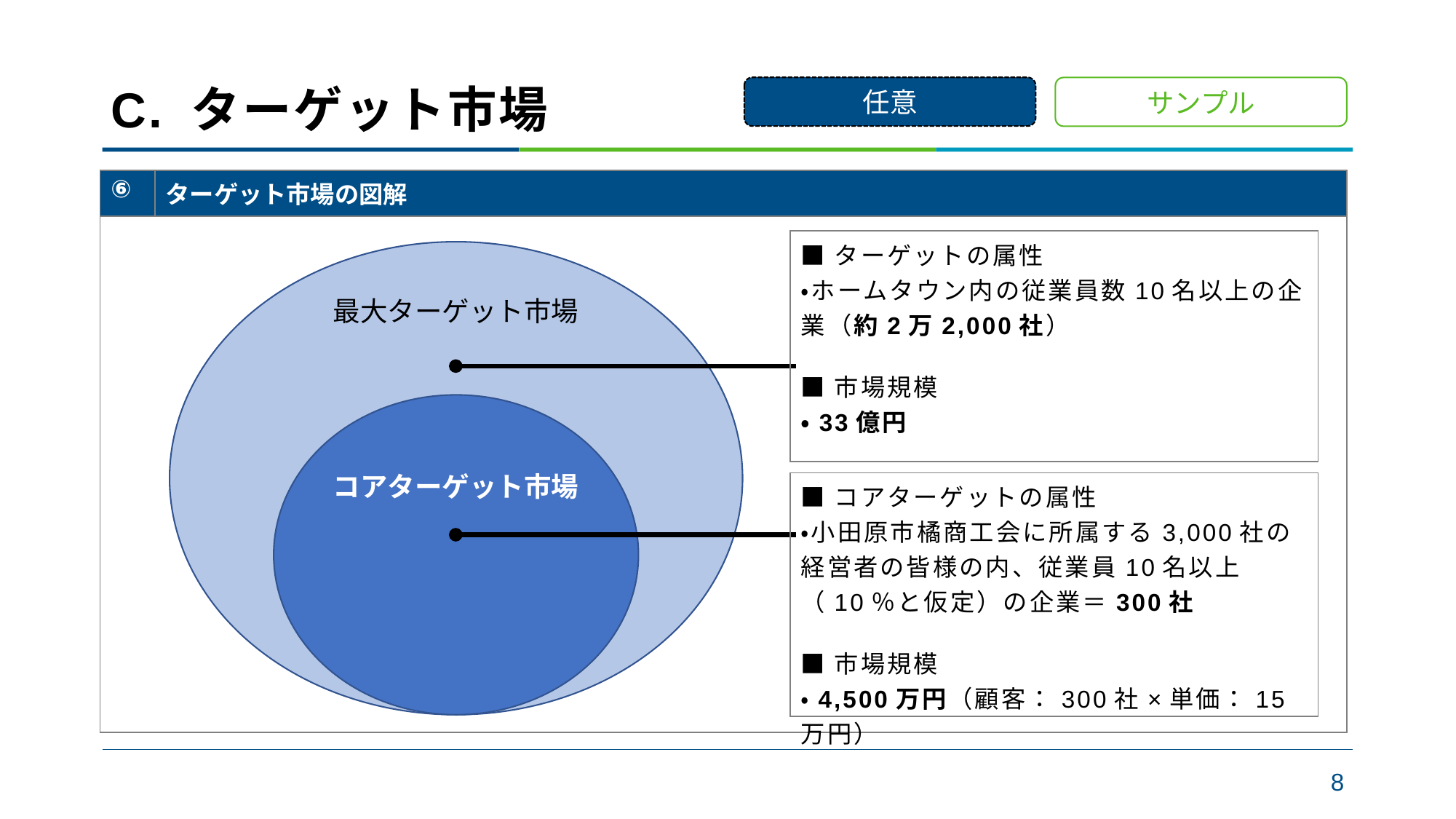

# C. ターゲット市場
任意
サンプル
| ⑥ | ターゲット市場の図解 |
| --- | --- |
|  |  |
| ■ターゲットの属性 ・ホームタウン内の従業員数10名以上の企業（約2万2,000社） ■市場規模 ・33億円 |
| --- |

最大ターゲット市場

コアターゲット市場
| ■コアターゲットの属性 ・小田原市橘商工会に所属する3,000社の経営者の皆様の内、従業員10名以上（10％と仮定）の企業＝300社 ■市場規模 ・4,500万円（顧客：300社×単価：15万円） |
| --- |
8